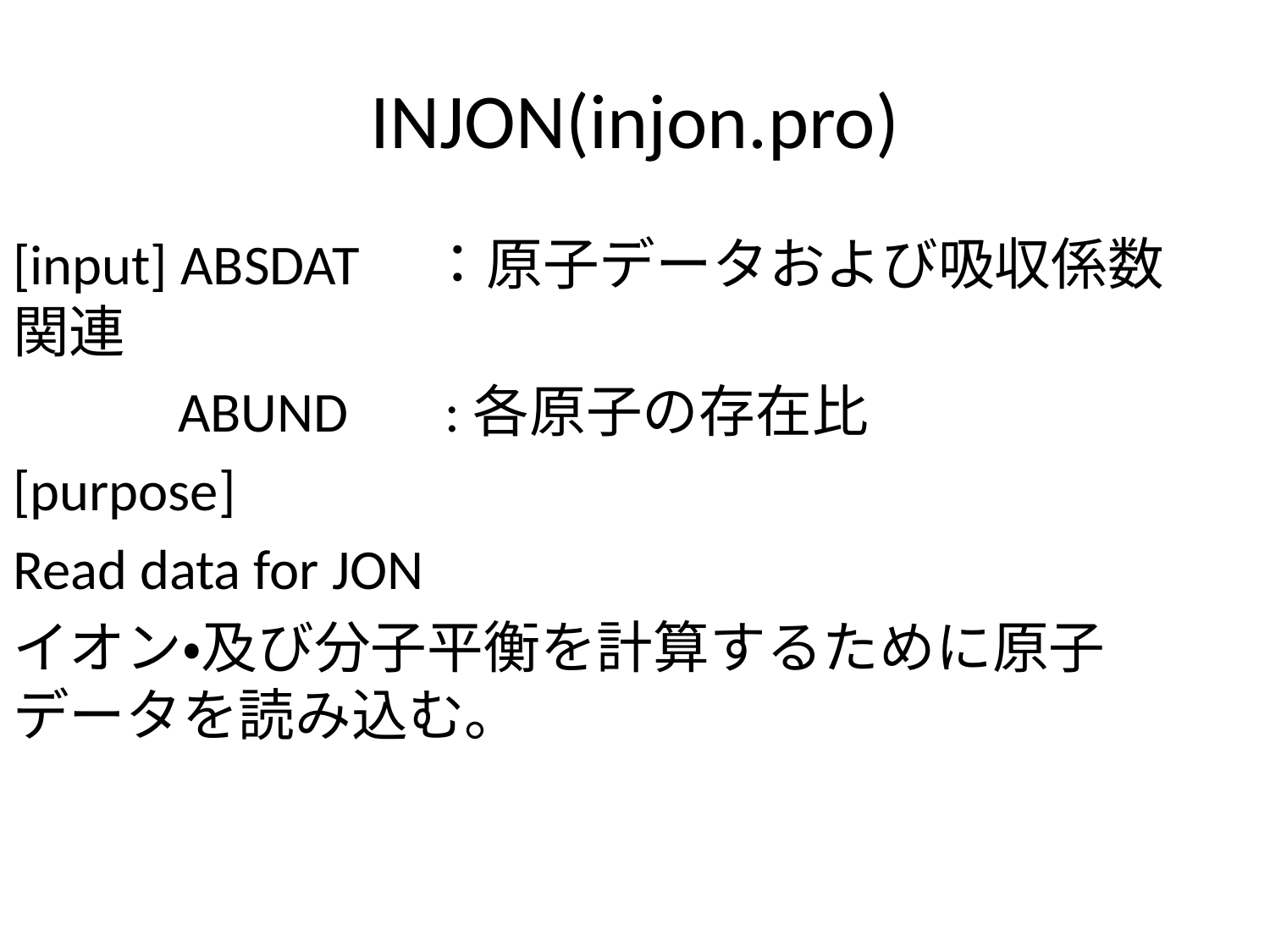

# INJON(injon.pro)
[input] ABSDAT　：原子データおよび吸収係数関連
	   ABUND 　:各原子の存在比
[purpose]
Read data for JON
イオン・及び分子平衡を計算するために原子データを読み込む。